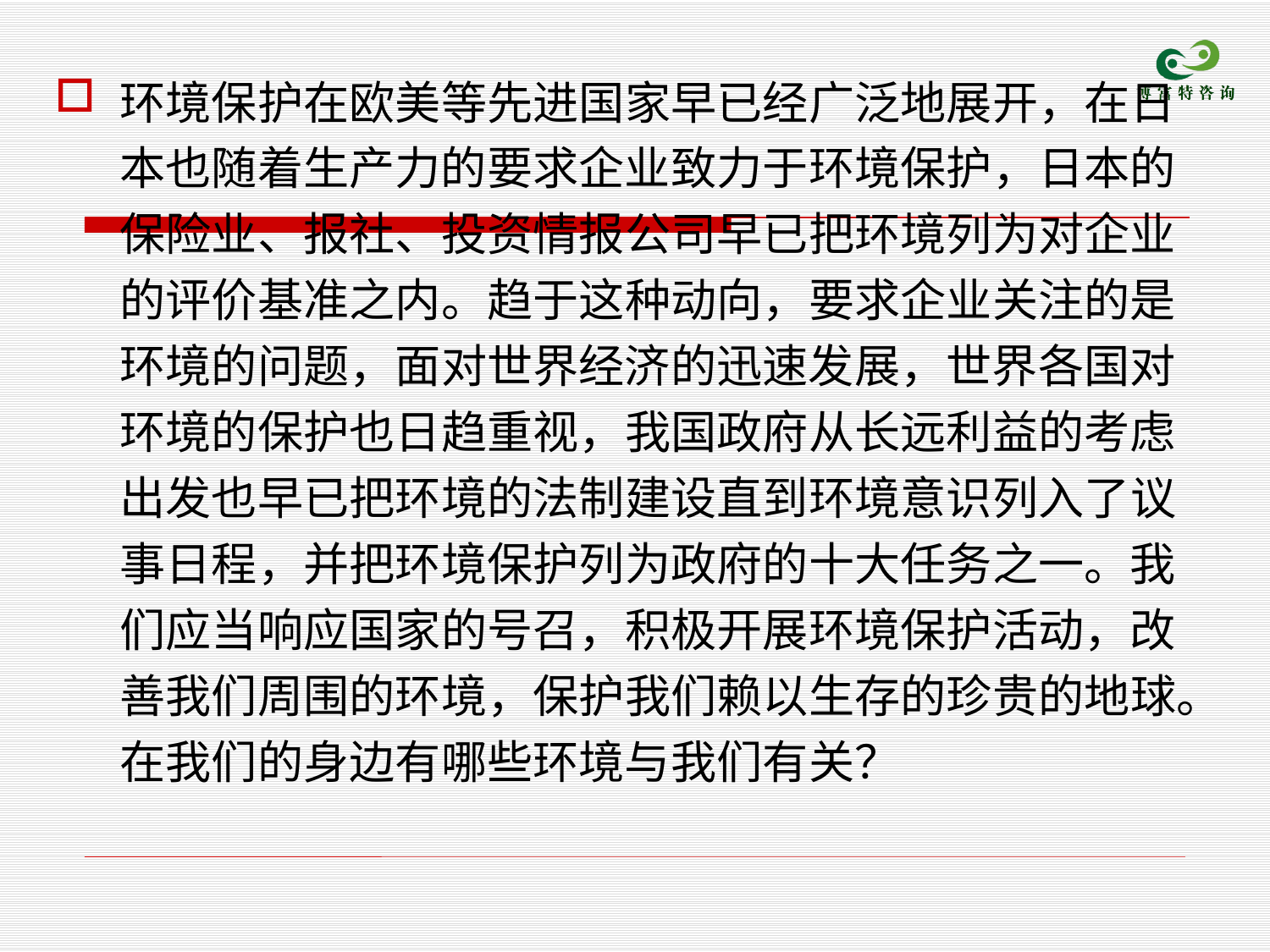

环境保护在欧美等先进国家早已经广泛地展开，在日本也随着生产力的要求企业致力于环境保护，日本的保险业、报社、投资情报公司早已把环境列为对企业的评价基准之内。趋于这种动向，要求企业关注的是环境的问题，面对世界经济的迅速发展，世界各国对环境的保护也日趋重视，我国政府从长远利益的考虑出发也早已把环境的法制建设直到环境意识列入了议事日程，并把环境保护列为政府的十大任务之一。我们应当响应国家的号召，积极开展环境保护活动，改善我们周围的环境，保护我们赖以生存的珍贵的地球。在我们的身边有哪些环境与我们有关？

361